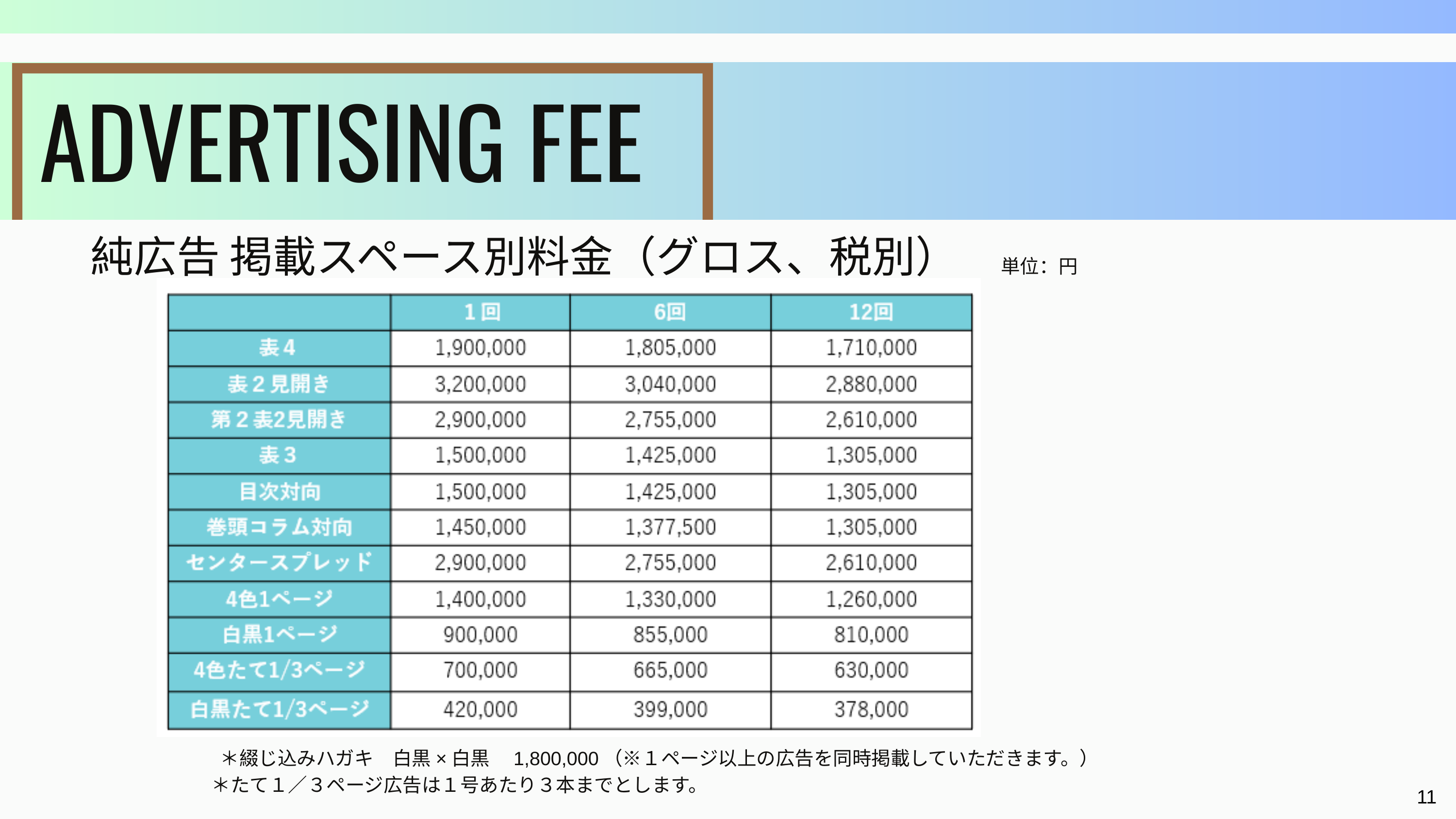

ADVERTISING FEE

純広告 掲載スペース別料金（グロス、税別）
単位：円

 ＊綴じ込みハガキ　白黒×白黒　1,800,000（※１ページ以上の広告を同時掲載していただきます。）
＊たて１／３ページ広告は１号あたり３本までとします。

11